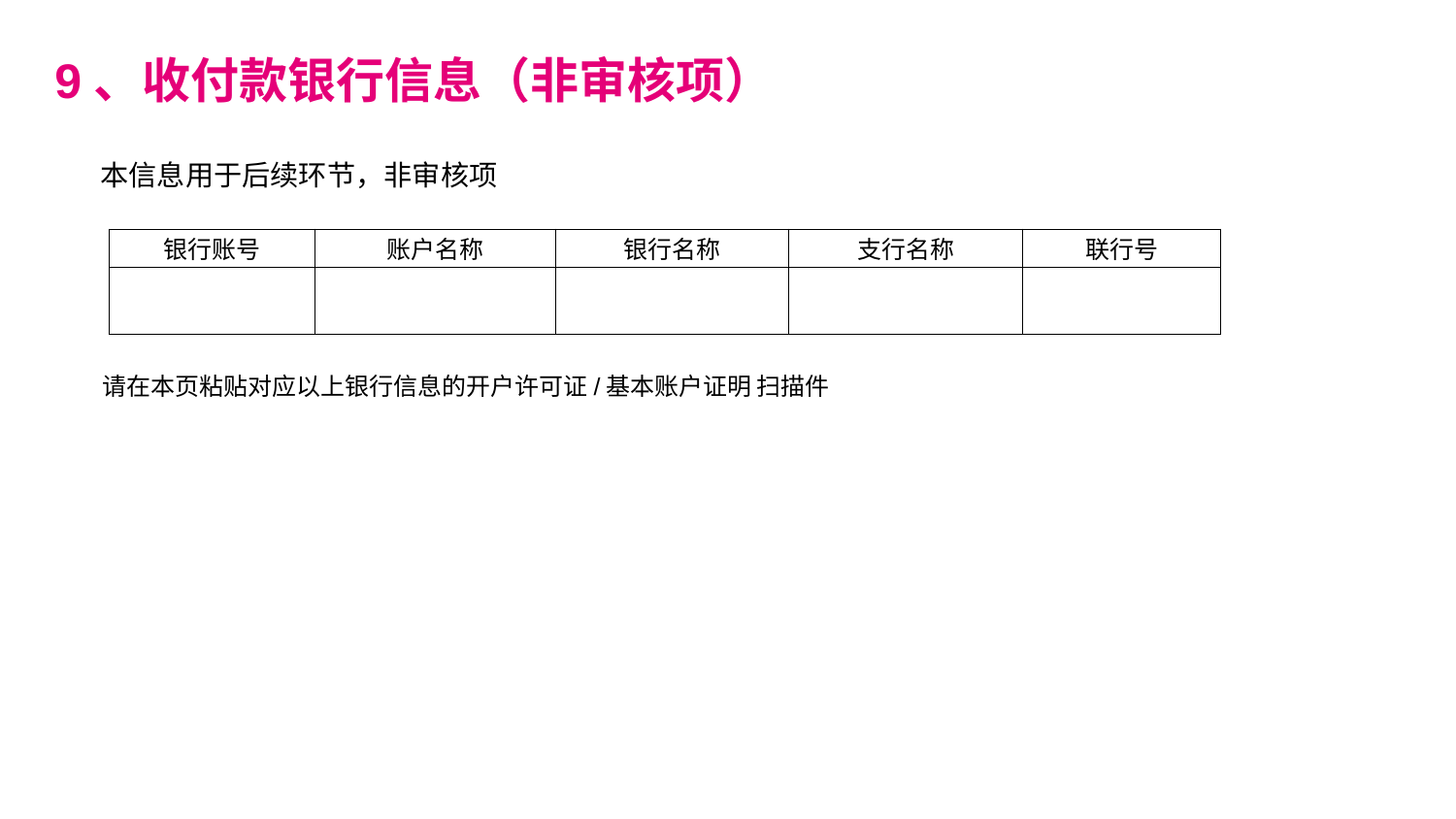

9、收付款银行信息（非审核项）
本信息用于后续环节，非审核项
| 银行账号 | 账户名称 | 银行名称 | 支行名称 | 联行号 |
| --- | --- | --- | --- | --- |
|  |  |  |  |  |
请在本页粘贴对应以上银行信息的开户许可证/基本账户证明 扫描件
14